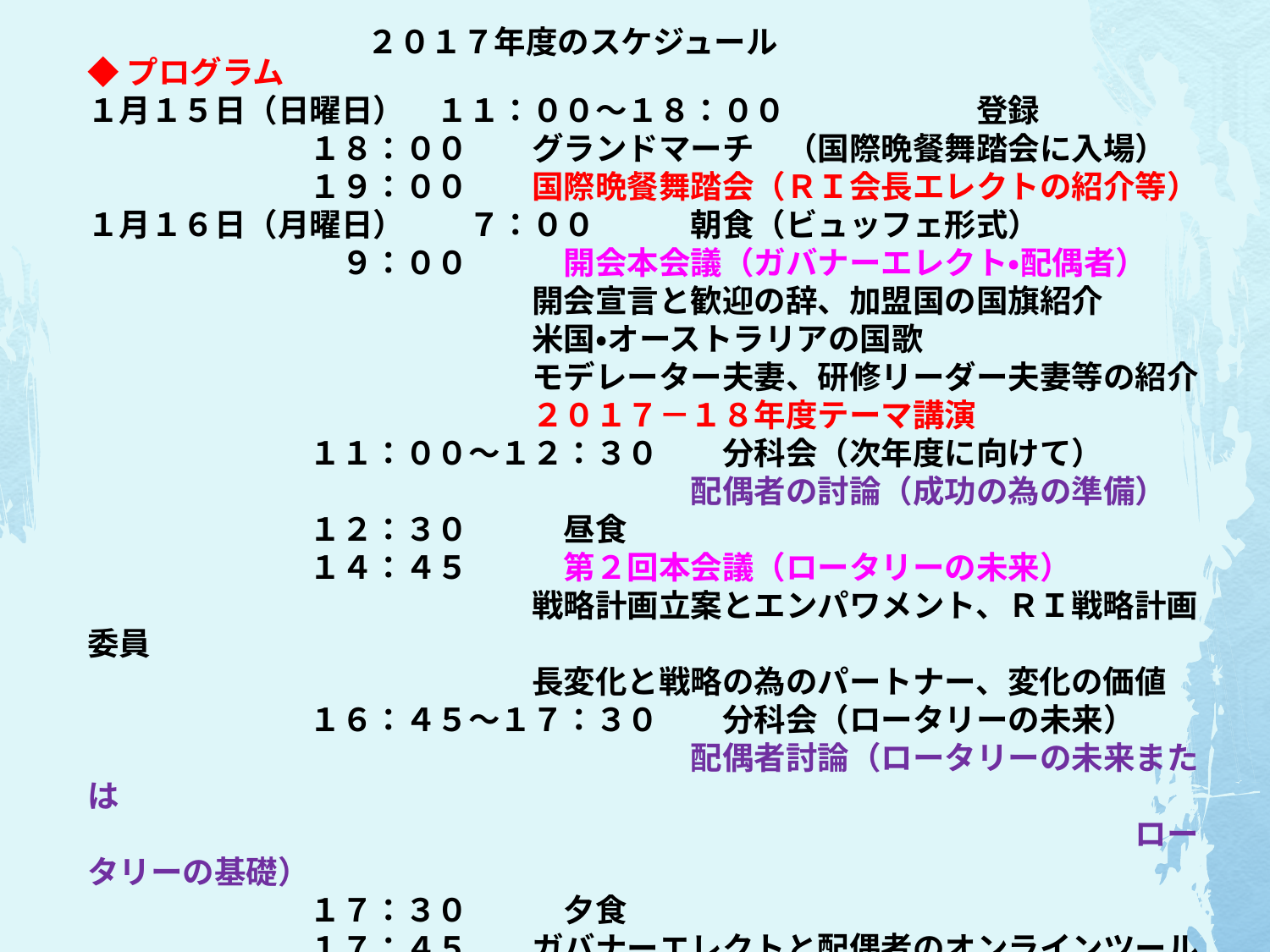

２０１７年度のスケジュール
◆プログラム
１月１５日（日曜日）　１１：００～１８：００　　　　　　登録
　　　　　　　１８：００　　グランドマーチ　（国際晩餐舞踏会に入場）
　　　　　　　１９：００　　国際晩餐舞踏会（ＲＩ会長エレクトの紹介等）
１月１６日（月曜日）　　７：００　　　朝食（ビュッフェ形式）
　　　　　　　　９：００　　　開会本会議（ガバナーエレクト・配偶者）
　　　　　　　　　　　　　　開会宣言と歓迎の辞、加盟国の国旗紹介
　　　　　　　　　　　　　　米国・オーストラリアの国歌
　　　　　　　　　　　　　　モデレーター夫妻、研修リーダー夫妻等の紹介
　　　　　　　　　　　　　　２０１７－１８年度テーマ講演
　　　　　　　１１：００～１２：３０　　分科会（次年度に向けて）
　　　　　　　　　　　　　　　　　　　配偶者の討論（成功の為の準備）
　　　　　　　１２：３０　　　昼食
　　　　　　　１４：４５　　　第２回本会議（ロータリーの未来）
　　　　　　　　　　　　　　戦略計画立案とエンパワメント、ＲＩ戦略計画委員
　　　　　　　　　　　　　　長変化と戦略の為のパートナー、変化の価値
　　　　　　　１６：４５～１７：３０　　分科会（ロータリーの未来）
　　　　　　　　　　　　　　　　　　　配偶者討論（ロータリーの未来または
　　　　　　　　　　　　　　　　　　　　　　　　　　　　　　　　　ロータリーの基礎）
　　　　　　　１７：３０　　　夕食
　　　　　　　１７：４５　　ガバナーエレクトと配偶者のオンラインツール説明会